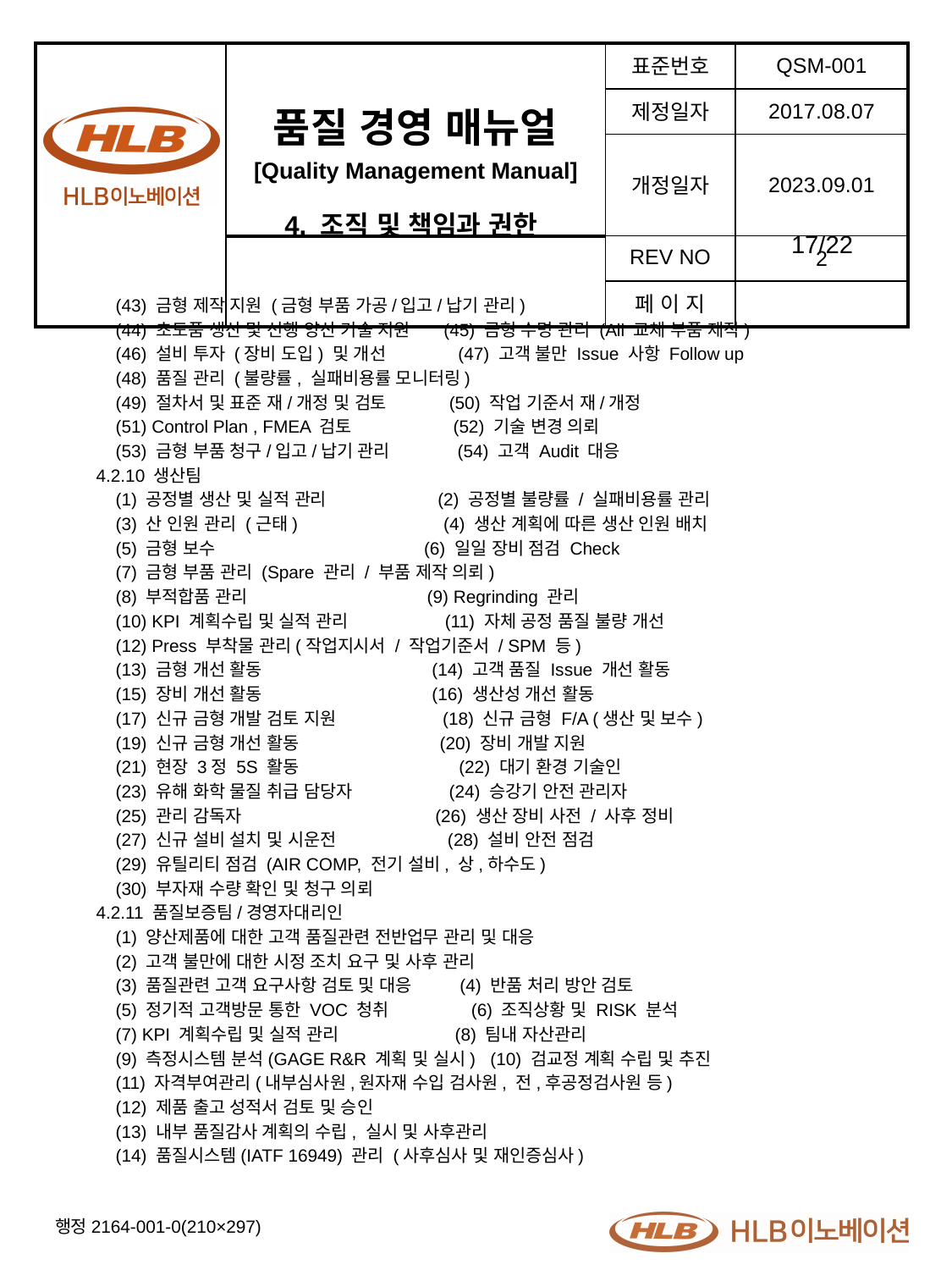

4. 조직 및 책임과 권한
17/22

    (43) 금형 제작 지원 (금형 부품 가공/입고/납기 관리)
    (44) 초도품 생산 및 선행 양산 기술 지원      (45) 금형 수명 관리 (All 교체 부품 제작)
    (46) 설비 투자 (장비 도입) 및 개선              (47) 고객 불만 Issue 사항 Follow up
    (48) 품질 관리 (불량률, 실패비용률 모니터링)
    (49) 절차서 및 표준 재/개정 및 검토            (50) 작업 기준서 재/개정
    (51) Control Plan , FMEA 검토                    (52) 기술 변경 의뢰
    (53) 금형 부품 청구/입고/납기 관리             (54) 고객 Audit 대응
4.2.10 생산팀
    (1) 공정별 생산 및 실적 관리                      (2) 공정별 불량률 / 실패비용률 관리
    (3) 산 인원 관리 (근태)                              (4) 생산 계획에 따른 생산 인원 배치
    (5) 금형 보수                                          (6) 일일 장비 점검 Check
    (7) 금형 부품 관리 (Spare 관리 / 부품 제작 의뢰)
    (8) 부적합품 관리                                    (9) Regrinding 관리
    (10) KPI 계획수립 및 실적 관리                   (11) 자체 공정 품질 불량 개선
    (12) Press 부착물 관리(작업지시서 / 작업기준서 / SPM 등)
    (13) 금형 개선 활동                                  (14) 고객 품질 Issue 개선 활동
    (15) 장비 개선 활동                                  (16) 생산성 개선 활동
    (17) 신규 금형 개발 검토 지원                     (18) 신규 금형 F/A (생산 및 보수)
    (19) 신규 금형 개선 활동                            (20) 장비 개발 지원
    (21) 현장 3정 5S 활동                                (22) 대기 환경 기술인
    (23) 유해 화학 물질 취급 담당자                   (24) 승강기 안전 관리자
    (25) 관리 감독자                                       (26) 생산 장비 사전 / 사후 정비
    (27) 신규 설비 설치 및 시운전                      (28) 설비 안전 점검
    (29) 유틸리티 점검 (AIR COMP, 전기 설비, 상,하수도)
    (30) 부자재 수량 확인 및 청구 의뢰
4.2.11 품질보증팀/경영자대리인
    (1) 양산제품에 대한 고객 품질관련 전반업무 관리 및 대응
    (2) 고객 불만에 대한 시정 조치 요구 및 사후 관리
    (3) 품질관련 고객 요구사항 검토 및 대응         (4) 반품 처리 방안 검토
    (5) 정기적 고객방문 통한 VOC 청취                (6) 조직상황 및 RISK 분석
    (7) KPI 계획수립 및 실적 관리                       (8) 팀내 자산관리
    (9) 측정시스템 분석(GAGE R&R 계획 및 실시)   (10) 검교정 계획 수립 및 추진
    (11) 자격부여관리(내부심사원,원자재 수입 검사원, 전,후공정검사원 등)
    (12) 제품 출고 성적서 검토 및 승인
    (13) 내부 품질감사 계획의 수립, 실시 및 사후관리
    (14) 품질시스템(IATF 16949) 관리 (사후심사 및 재인증심사)
행정2164-001-0(210×297)